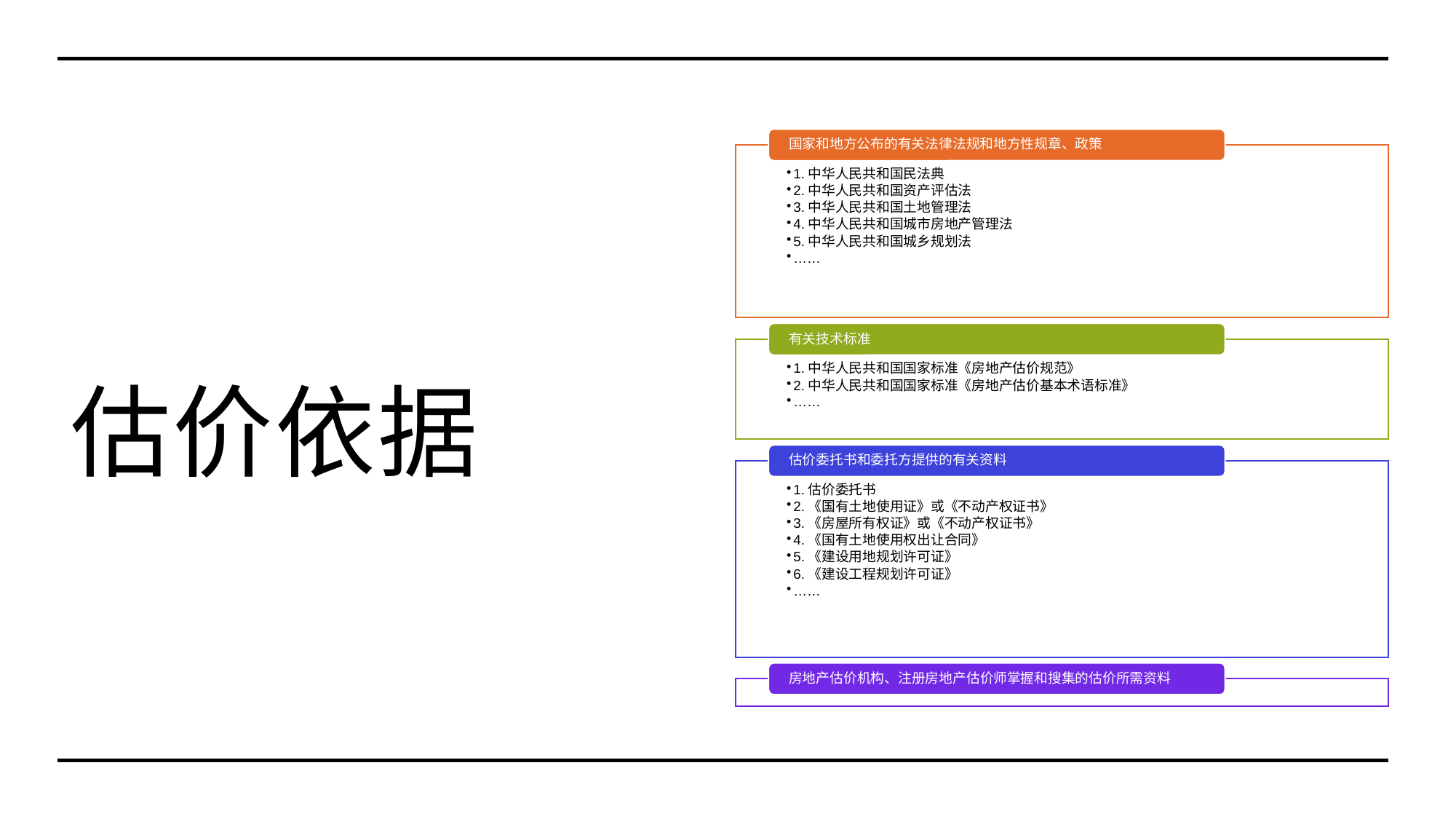

1.中华人民共和国民法典
2.中华人民共和国资产评估法
3.中华人民共和国土地管理法
4.中华人民共和国城市房地产管理法
5.中华人民共和国城乡规划法
……
国家和地方公布的有关法律法规和地方性规章、政策
1.中华人民共和国国家标准《房地产估价规范》
2.中华人民共和国国家标准《房地产估价基本术语标准》
……
有关技术标准
1.估价委托书
2.《国有土地使用证》或《不动产权证书》
3.《房屋所有权证》或《不动产权证书》
4.《国有土地使用权出让合同》
5.《建设用地规划许可证》
6.《建设工程规划许可证》
……
估价委托书和委托方提供的有关资料
房地产估价机构、注册房地产估价师掌握和搜集的估价所需资料
# 估价依据